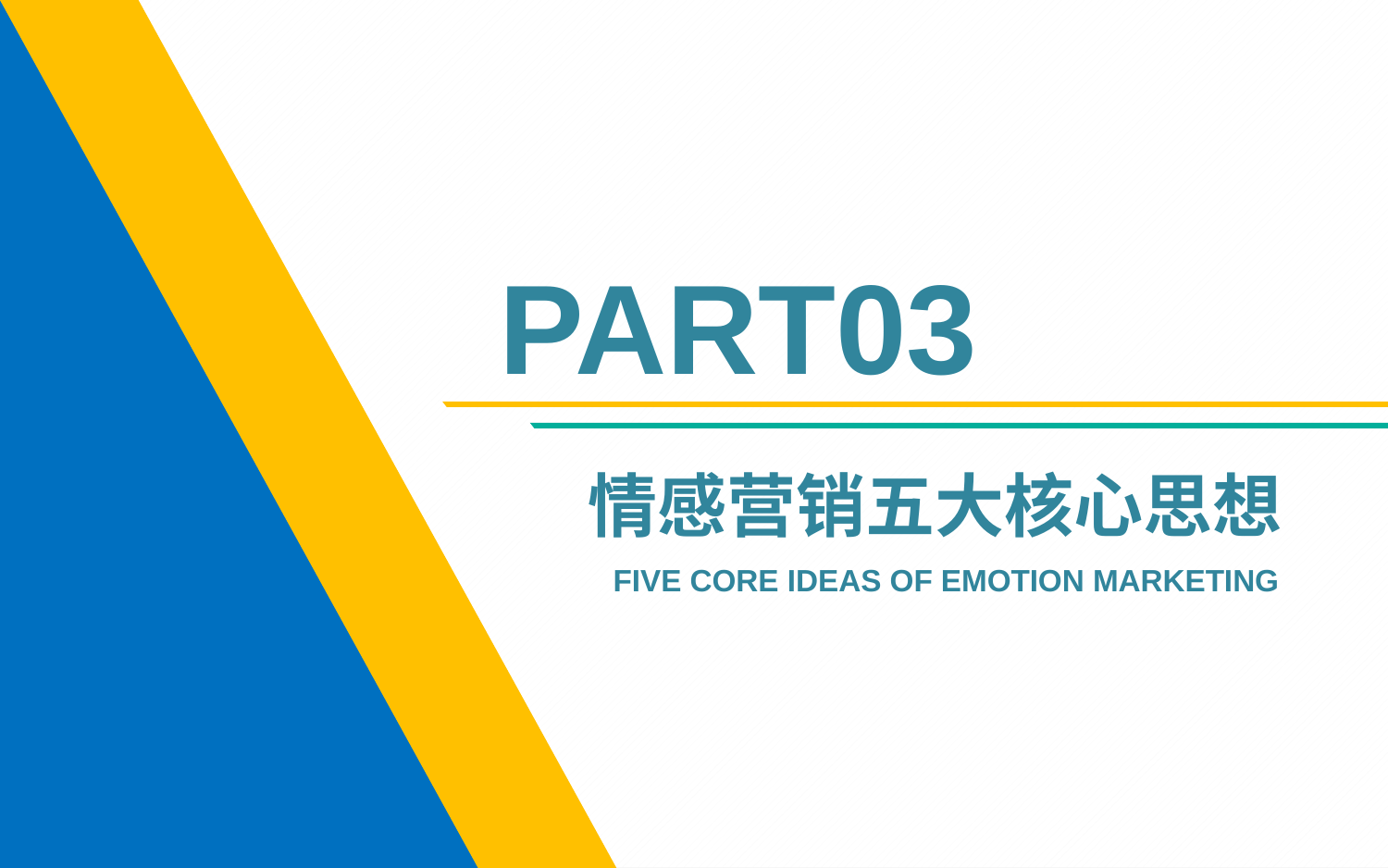

PART03

情感营销五大核心思想
FIVE CORE IDEAS OF EMOTION MARKETING